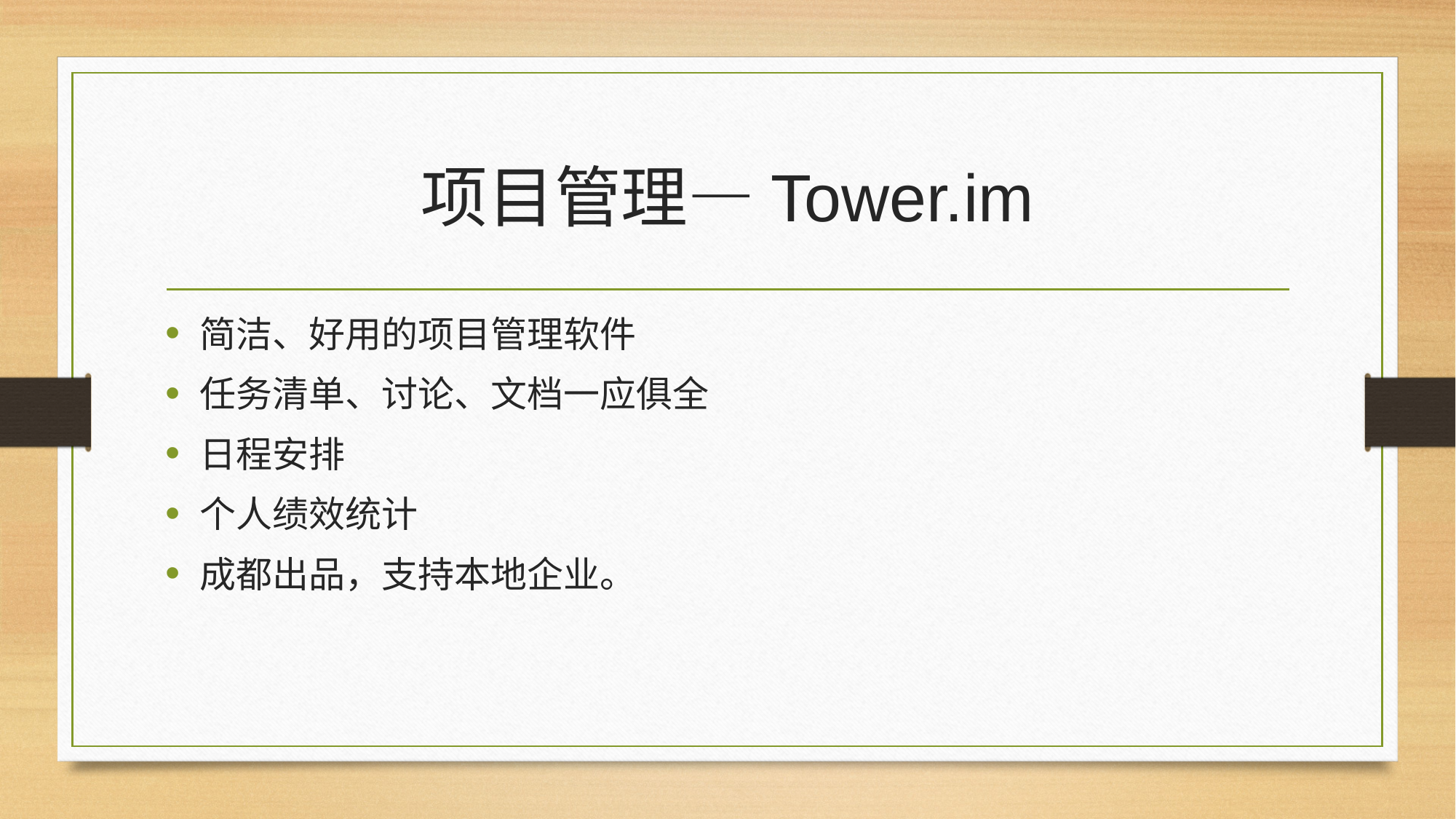

# 项目管理—Tower.im
简洁、好用的项目管理软件
任务清单、讨论、文档一应俱全
日程安排
个人绩效统计
成都出品，支持本地企业。